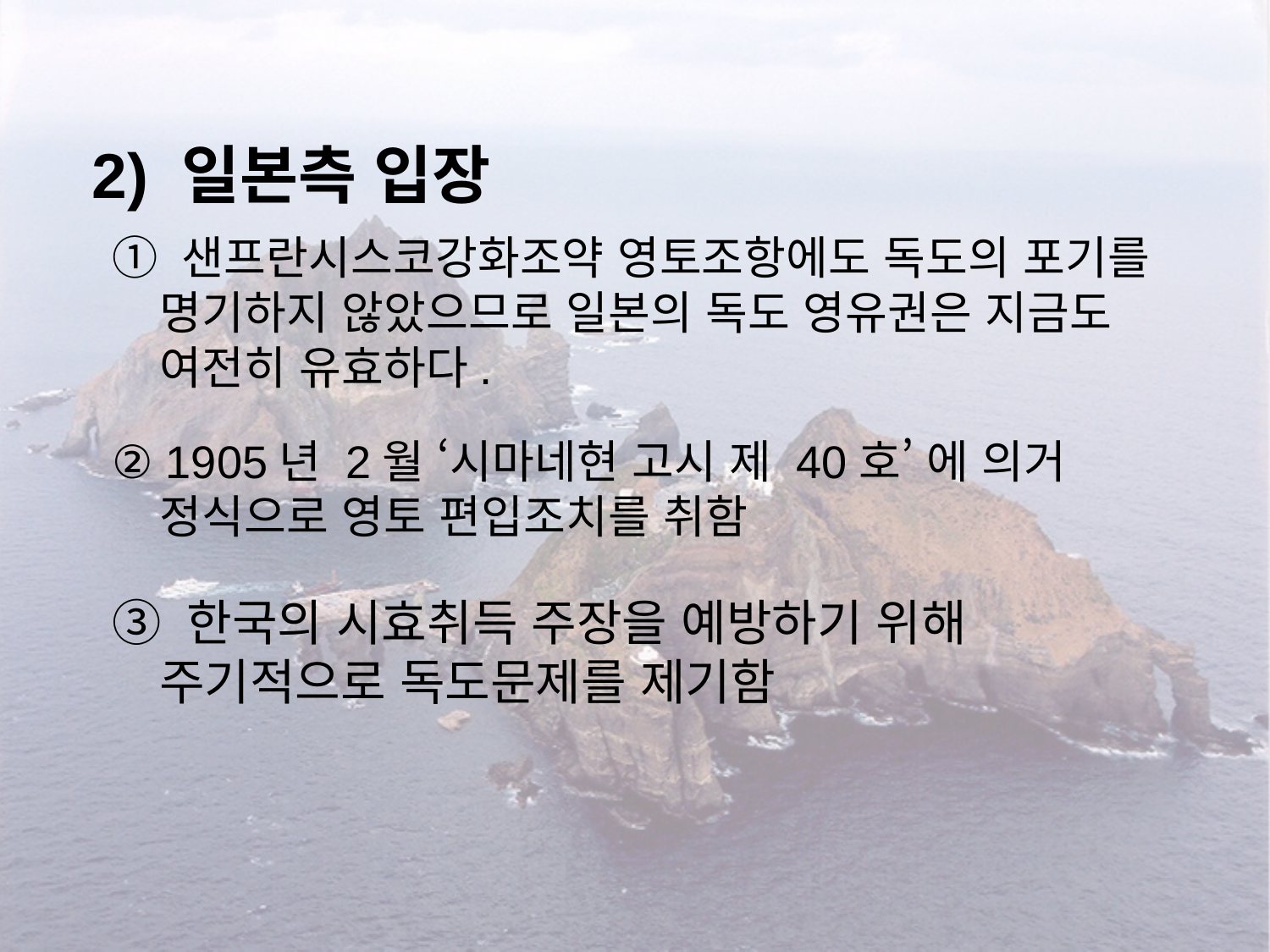

2) 일본측 입장

① 샌프란시스코강화조약 영토조항에도 독도의 포기를 명기하지 않았으므로 일본의 독도 영유권은 지금도 여전히 유효하다.

② 1905년 2월 ‘시마네현 고시 제 40호’ 에 의거 정식으로 영토 편입조치를 취함
③ 한국의 시효취득 주장을 예방하기 위해 주기적으로 독도문제를 제기함